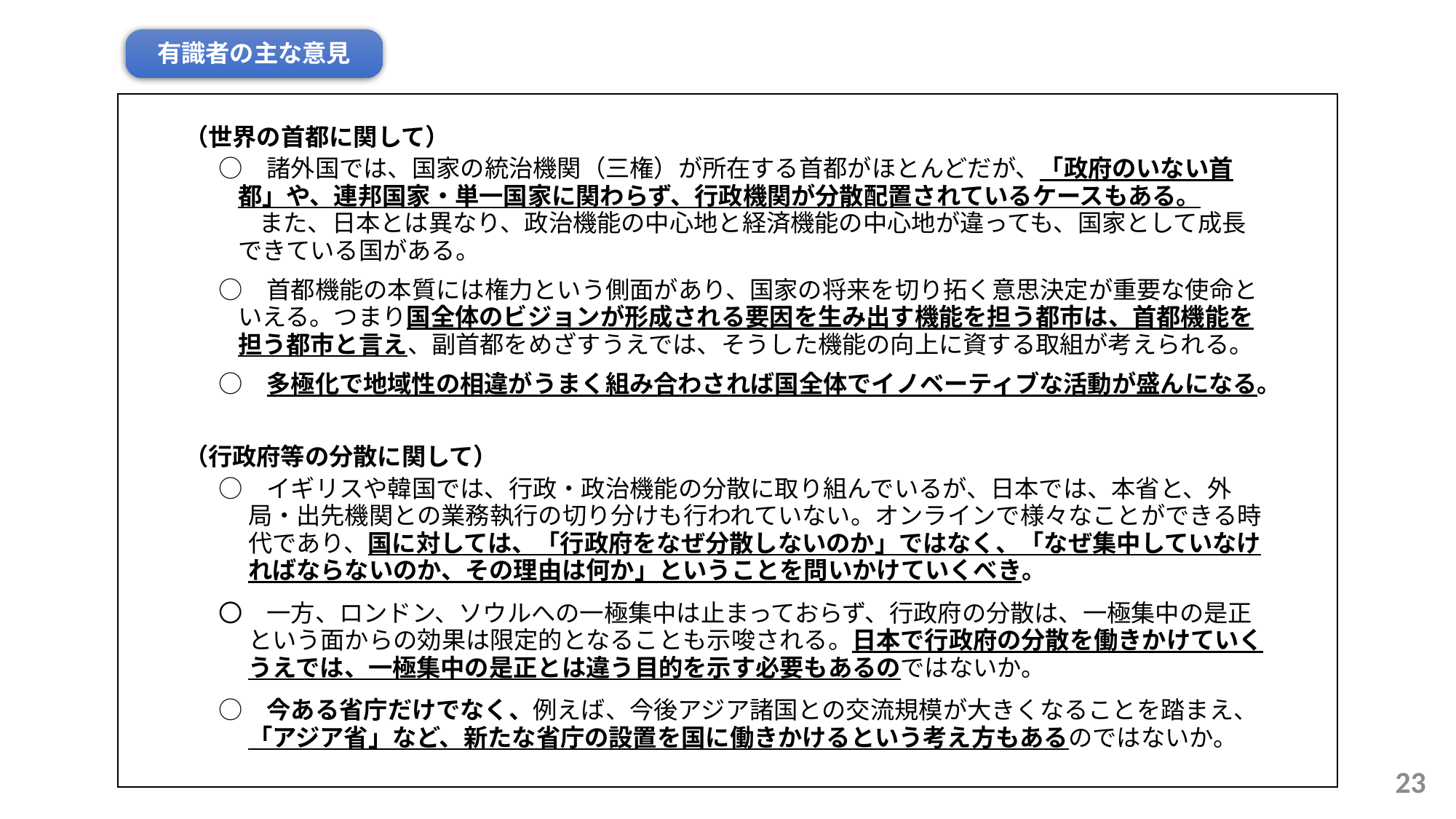

有識者の主な意見

（世界の首都に関して）
　○　諸外国では、国家の統治機関（三権）が所在する首都がほとんどだが、「政府のいない首都」や、連邦国家・単一国家に関わらず、行政機関が分散配置されているケースもある。
  　　また、日本とは異なり、政治機能の中心地と経済機能の中心地が違っても、国家として成長できている国がある。
　○　首都機能の本質には権力という側面があり、国家の将来を切り拓く意思決定が重要な使命といえる。つまり国全体のビジョンが形成される要因を生み出す機能を担う都市は、首都機能を担う都市と言え、副首都をめざすうえでは、そうした機能の向上に資する取組が考えられる。
　○　多極化で地域性の相違がうまく組み合わされば国全体でイノベーティブな活動が盛んになる。

（行政府等の分散に関して）
　○　イギリスや韓国では、行政・政治機能の分散に取り組んでいるが、日本では、本省と、外局・出先機関との業務執行の切り分けも行われていない。オンラインで様々なことができる時代であり、国に対しては、「行政府をなぜ分散しないのか」ではなく、「なぜ集中していなければならないのか、その理由は何か」ということを問いかけていくべき。
　〇　一方、ロンドン、ソウルへの一極集中は止まっておらず、行政府の分散は、一極集中の是正という面からの効果は限定的となることも示唆される。日本で行政府の分散を働きかけていくうえでは、一極集中の是正とは違う目的を示す必要もあるのではないか。
　○　今ある省庁だけでなく、例えば、今後アジア諸国との交流規模が大きくなることを踏まえ、「アジア省」など、新たな省庁の設置を国に働きかけるという考え方もあるのではないか。
23